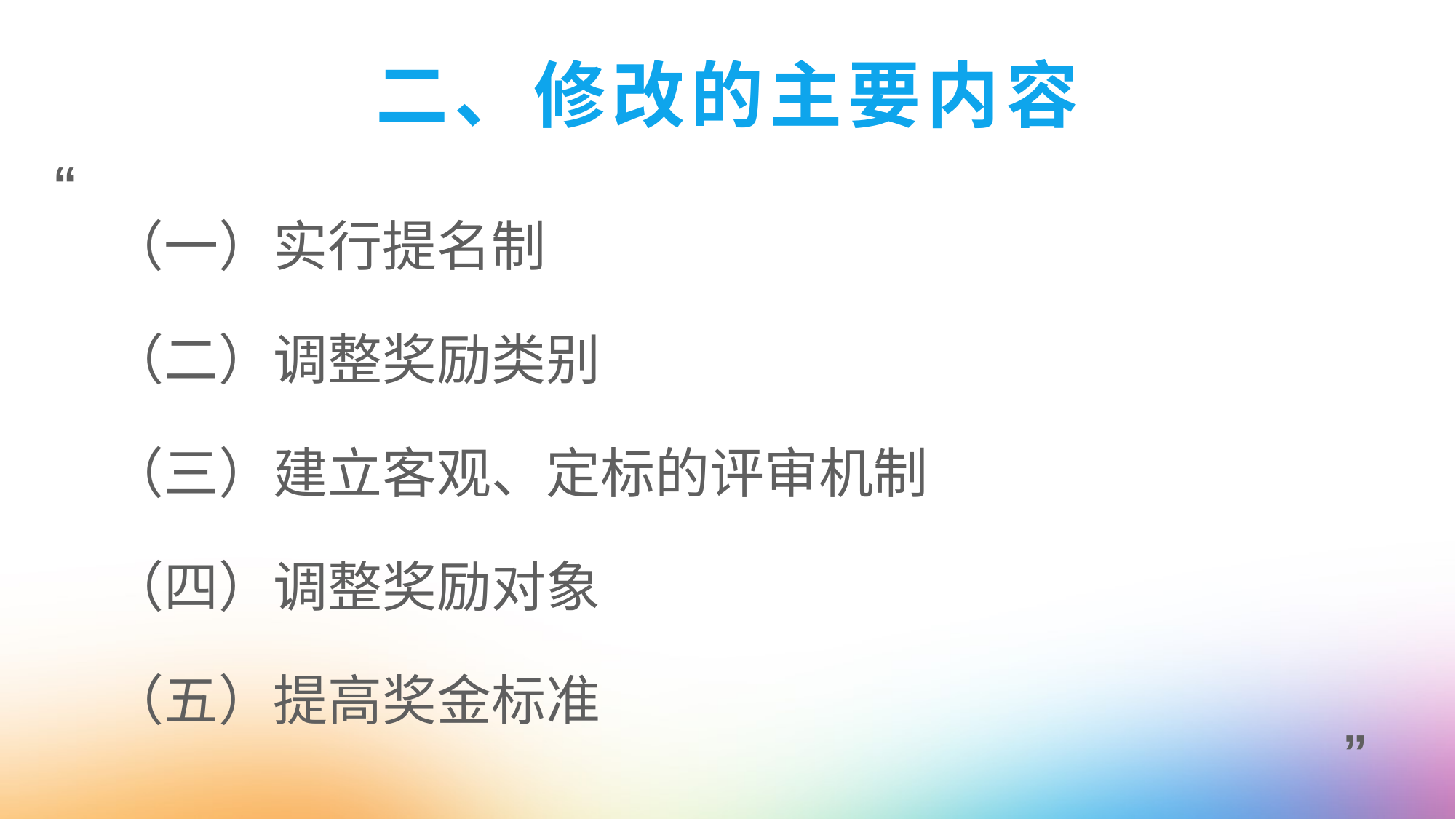

# 二、修改的主要内容
“
（一）实行提名制
（二）调整奖励类别
（三）建立客观、定标的评审机制
（四）调整奖励对象
（五）提高奖金标准

”